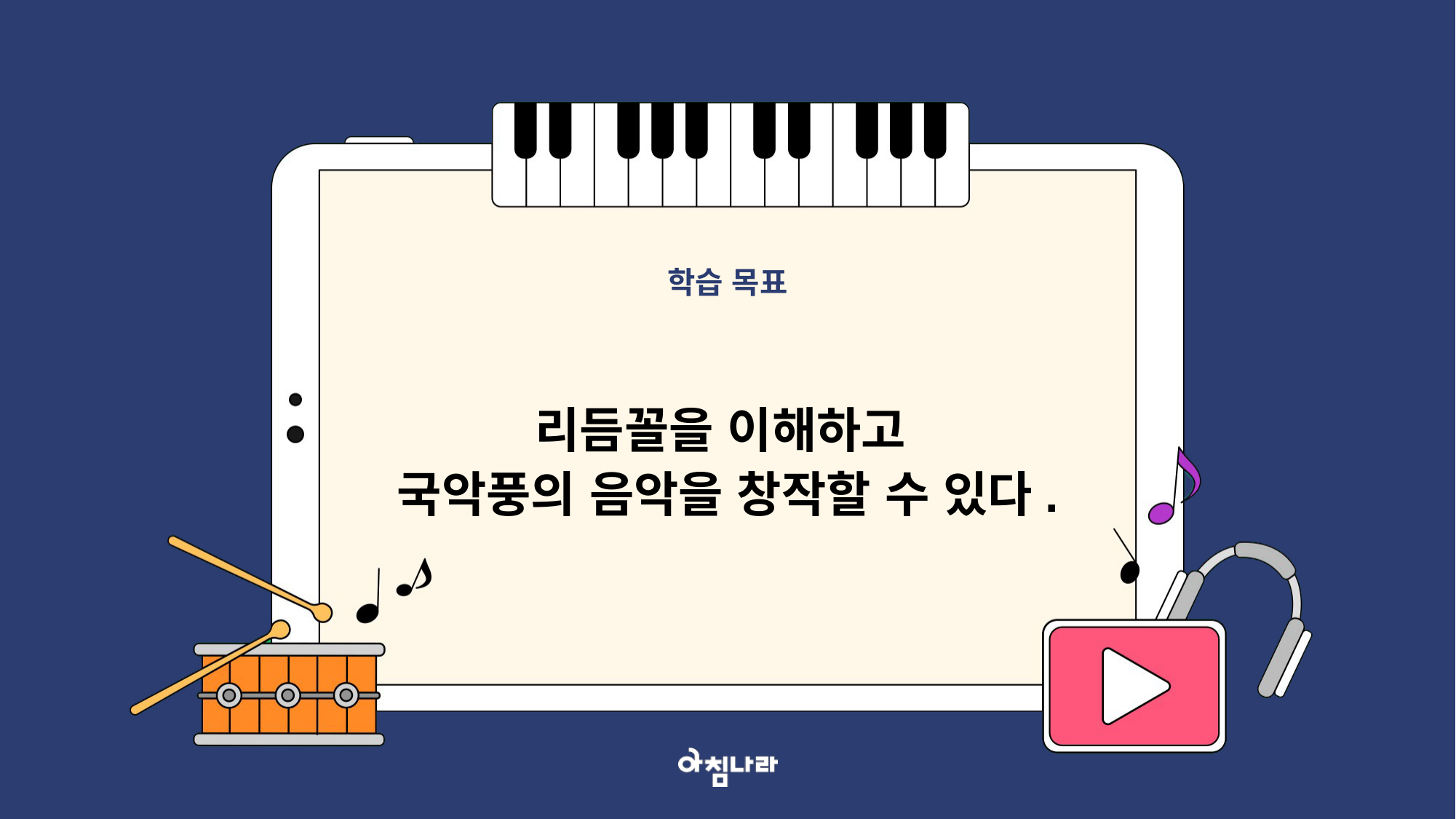

학습 목표
리듬꼴을 이해하고
국악풍의 음악을 창작할 수 있다.